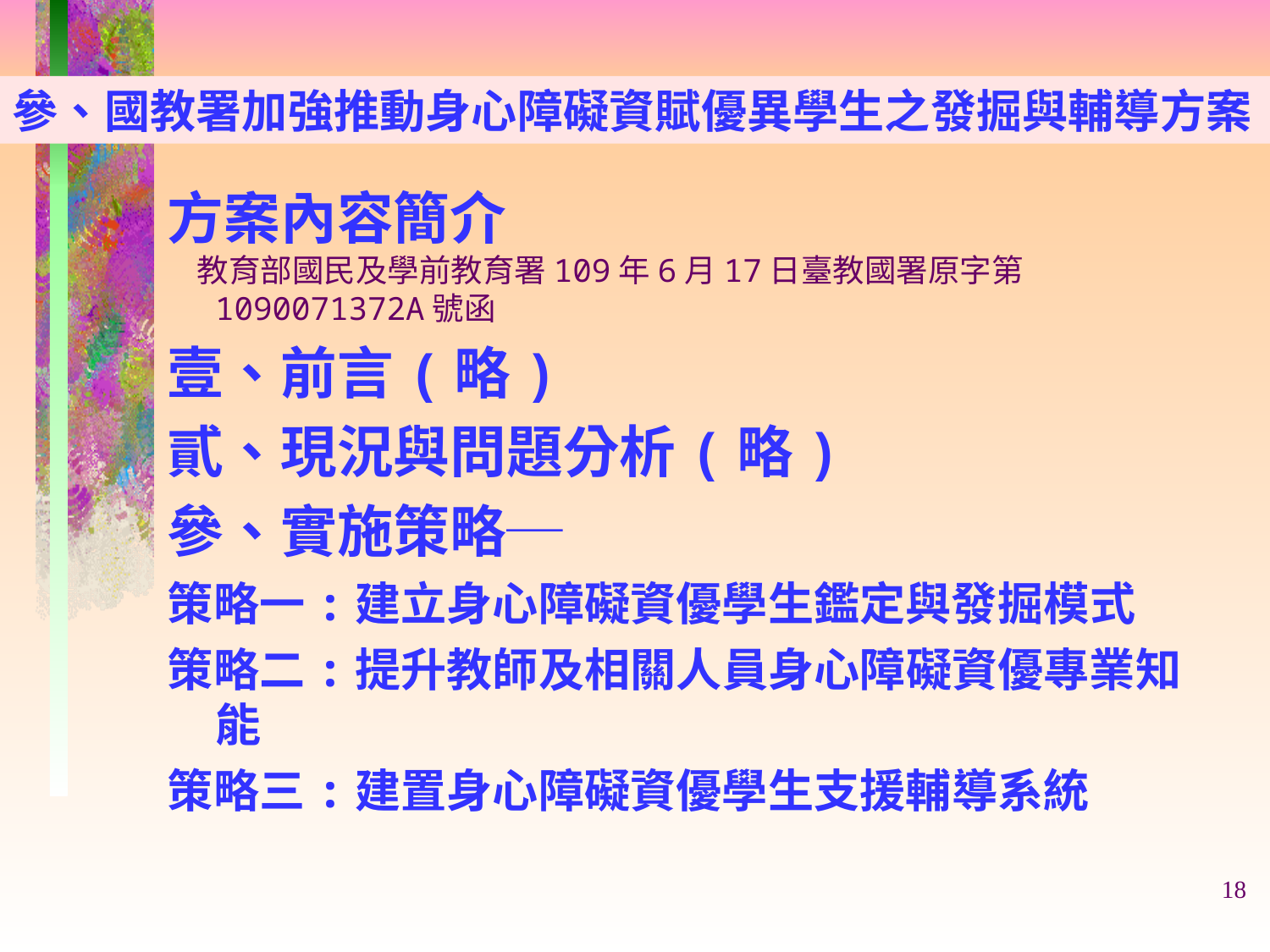

參、國教署加強推動身心障礙資賦優異學生之發掘與輔導方案
方案內容簡介
   教育部國民及學前教育署109年6月17日臺教國署原字第1090071372A號函
壹、前言(略)
貳、現況與問題分析(略)
參、實施策略─
策略一:建立身心障礙資優學生鑑定與發掘模式
策略二:提升教師及相關人員身心障礙資優專業知能
策略三:建置身心障礙資優學生支援輔導系統
18